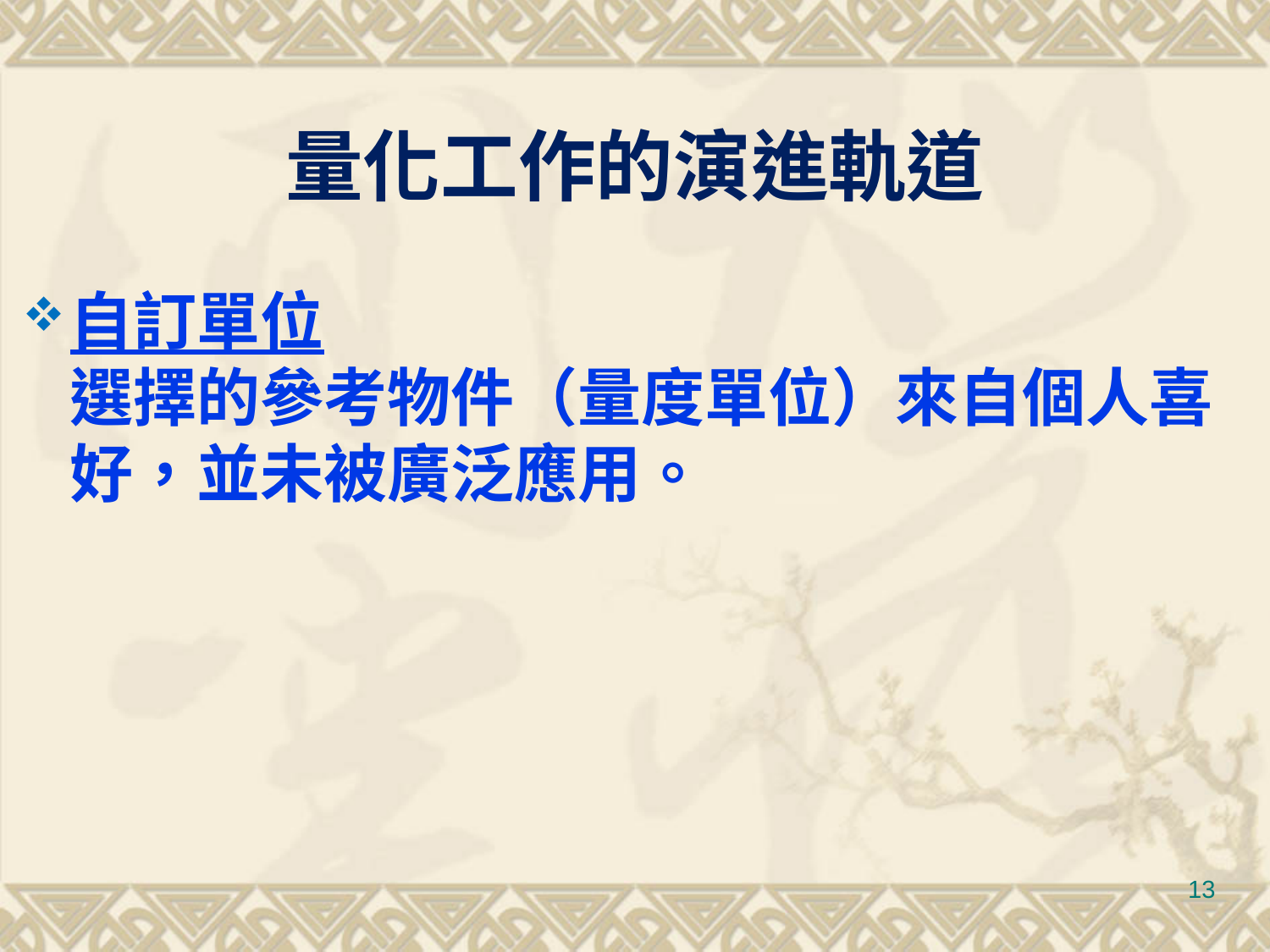

量化工作的演進軌道
自訂單位
選擇的參考物件（量度單位）來自個人喜好，並未被廣泛應用。

13